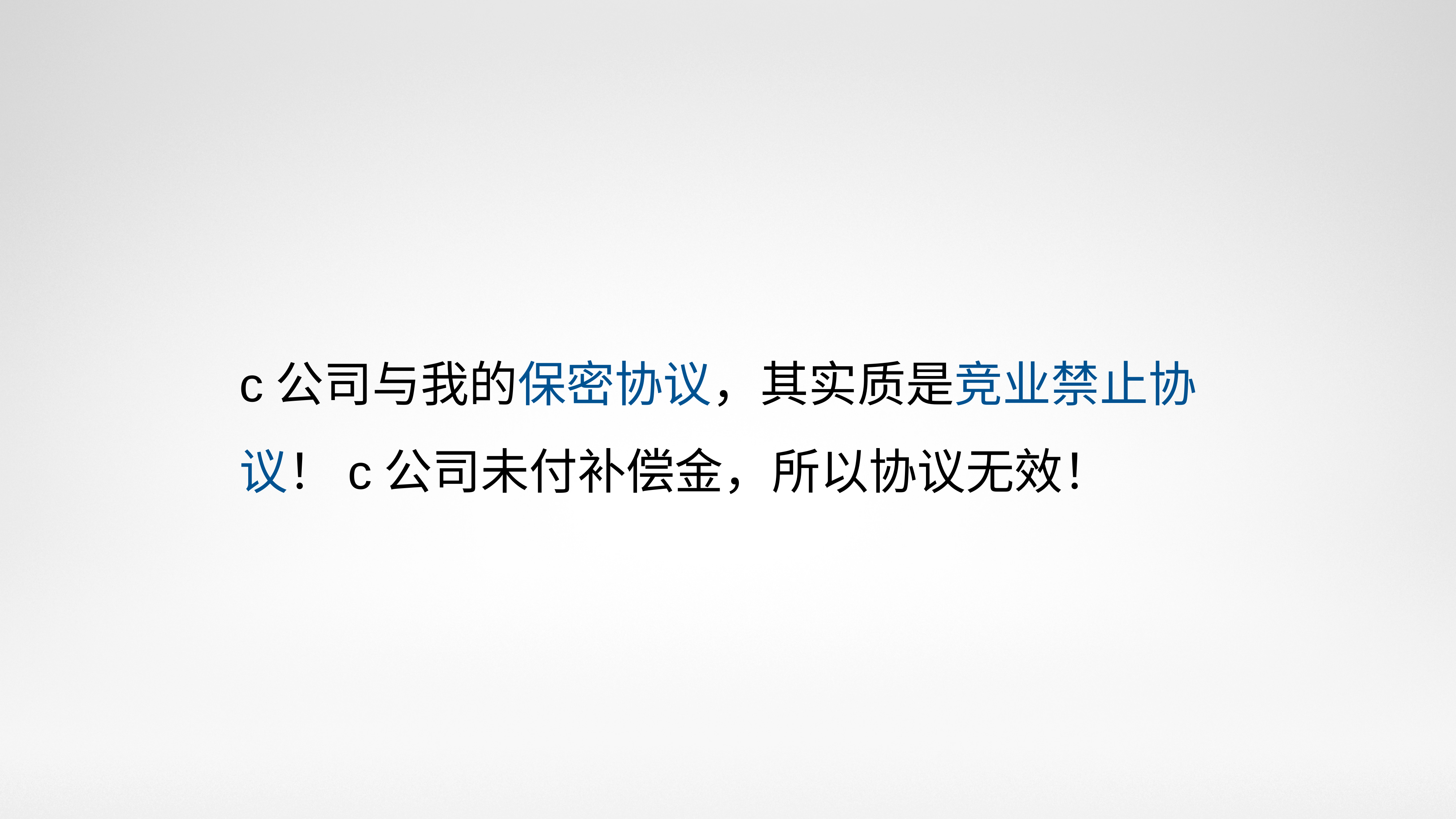

c公司与我的保密协议，其实质是竞业禁止协议！c公司未付补偿金，所以协议无效！